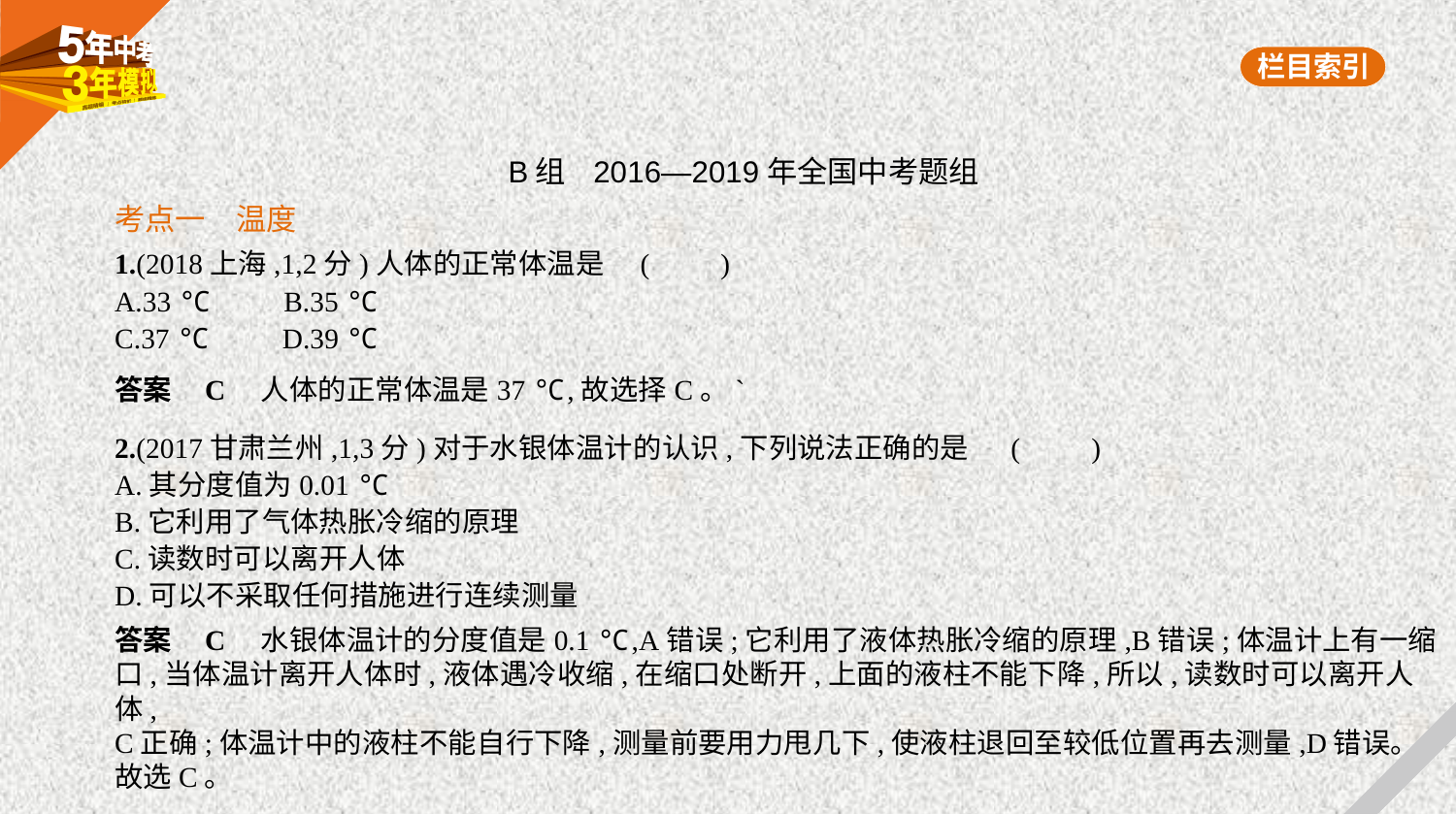

B组   2016—2019年全国中考题组
考点一　温度
1.(2018上海,1,2分)人体的正常体温是 (　　)
A.33 ℃　　B.35 ℃
C.37 ℃　　D.39 ℃
答案    C　人体的正常体温是37 ℃,故选择C。`
2.(2017甘肃兰州,1,3分)对于水银体温计的认识,下列说法正确的是  (　　)
A.其分度值为0.01 ℃
B.它利用了气体热胀冷缩的原理
C.读数时可以离开人体
D.可以不采取任何措施进行连续测量
答案    C　水银体温计的分度值是0.1 ℃,A错误;它利用了液体热胀冷缩的原理,B错误;体温计上有一缩
口,当体温计离开人体时,液体遇冷收缩,在缩口处断开,上面的液柱不能下降,所以,读数时可以离开人体,
C正确;体温计中的液柱不能自行下降,测量前要用力甩几下,使液柱退回至较低位置再去测量,D错误。
故选C。